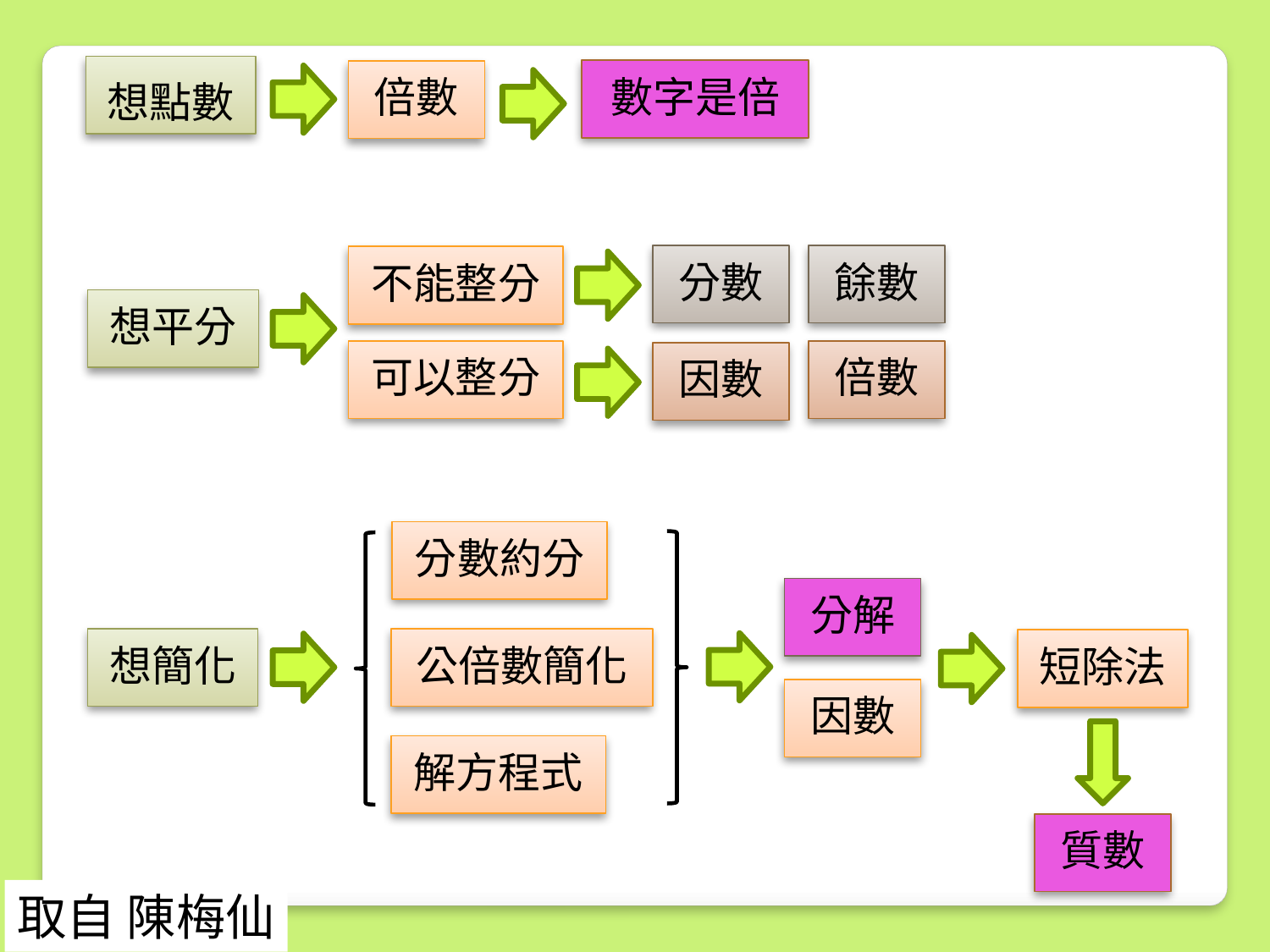

想點數
數字是倍
倍數

分數
餘數
不能整分

想平分

可以整分
倍數
因數

分數約分

分解
想簡化
公倍數簡化
短除法

因數
解方程式

質數
取自 陳梅仙